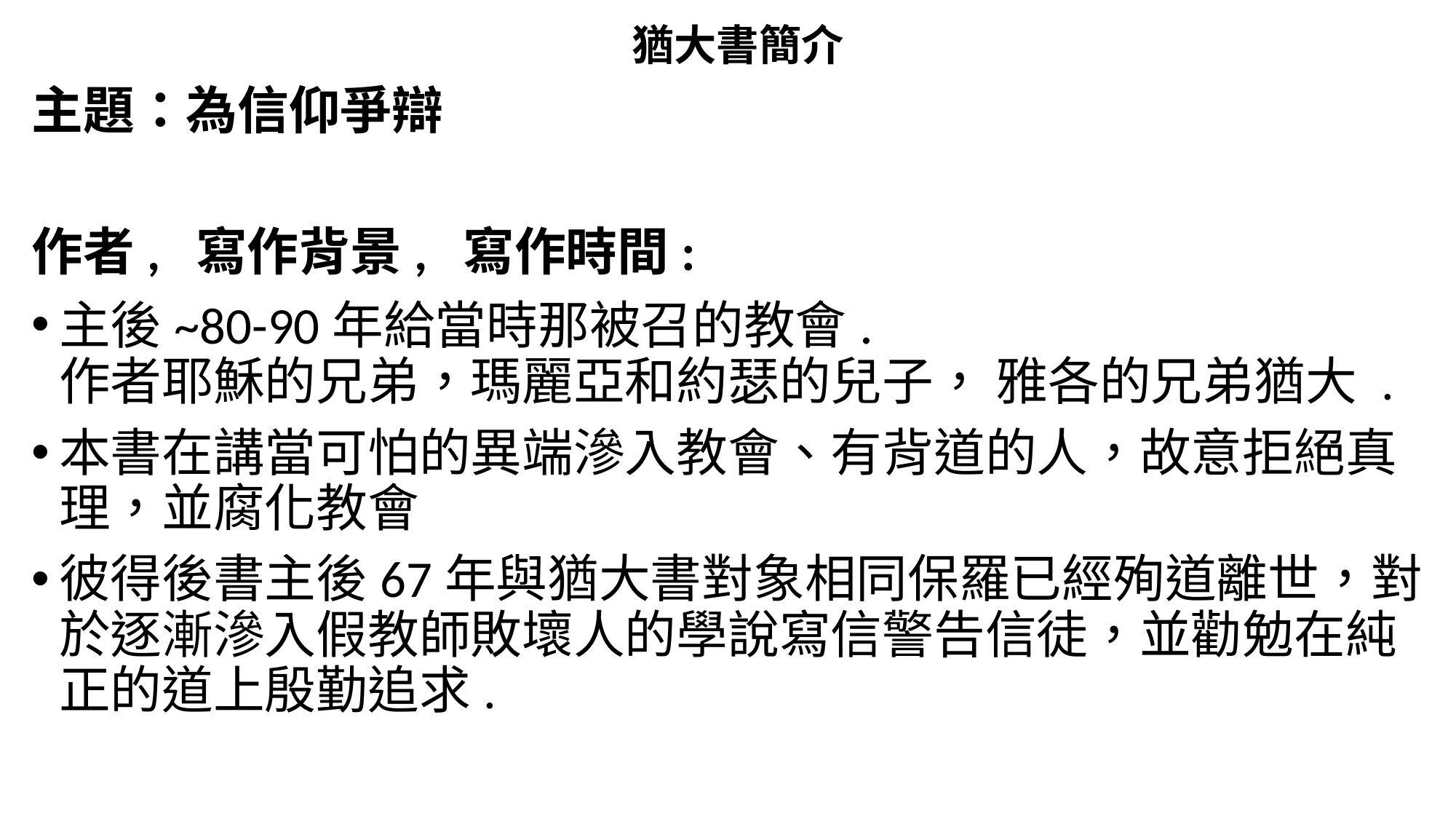

猶大書簡介
主題：為信仰爭辯

作者,  寫作背景,  寫作時間:
主後~80-90年給當時那被召的教會.
作者耶穌的兄弟，瑪麗亞和約瑟的兒子， 雅各的兄弟猶大 .
本書在講當可怕的異端滲入教會、有背道的人，故意拒絕真理，並腐化教會
彼得後書主後67年與猶大書對象相同保羅已經殉道離世，對於逐漸滲入假教師敗壞人的學說寫信警告信徒，並勸勉在純正的道上殷勤追求.